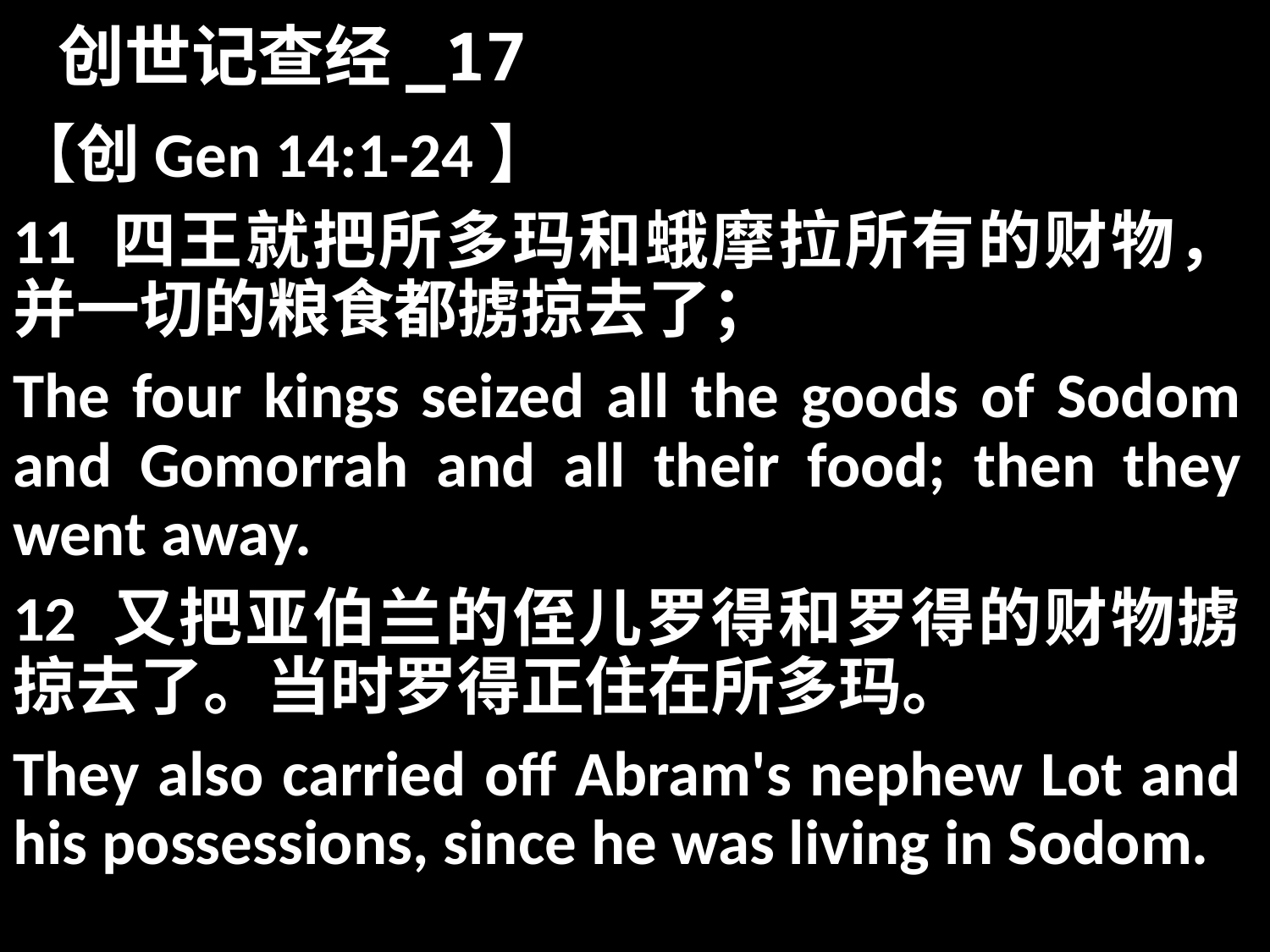

# 创世记查经_17
【创Gen 14:1-24】
11 四王就把所多玛和蛾摩拉所有的财物，并一切的粮食都掳掠去了；
The four kings seized all the goods of Sodom and Gomorrah and all their food; then they went away.
12 又把亚伯兰的侄儿罗得和罗得的财物掳掠去了。当时罗得正住在所多玛。
They also carried off Abram's nephew Lot and his possessions, since he was living in Sodom.